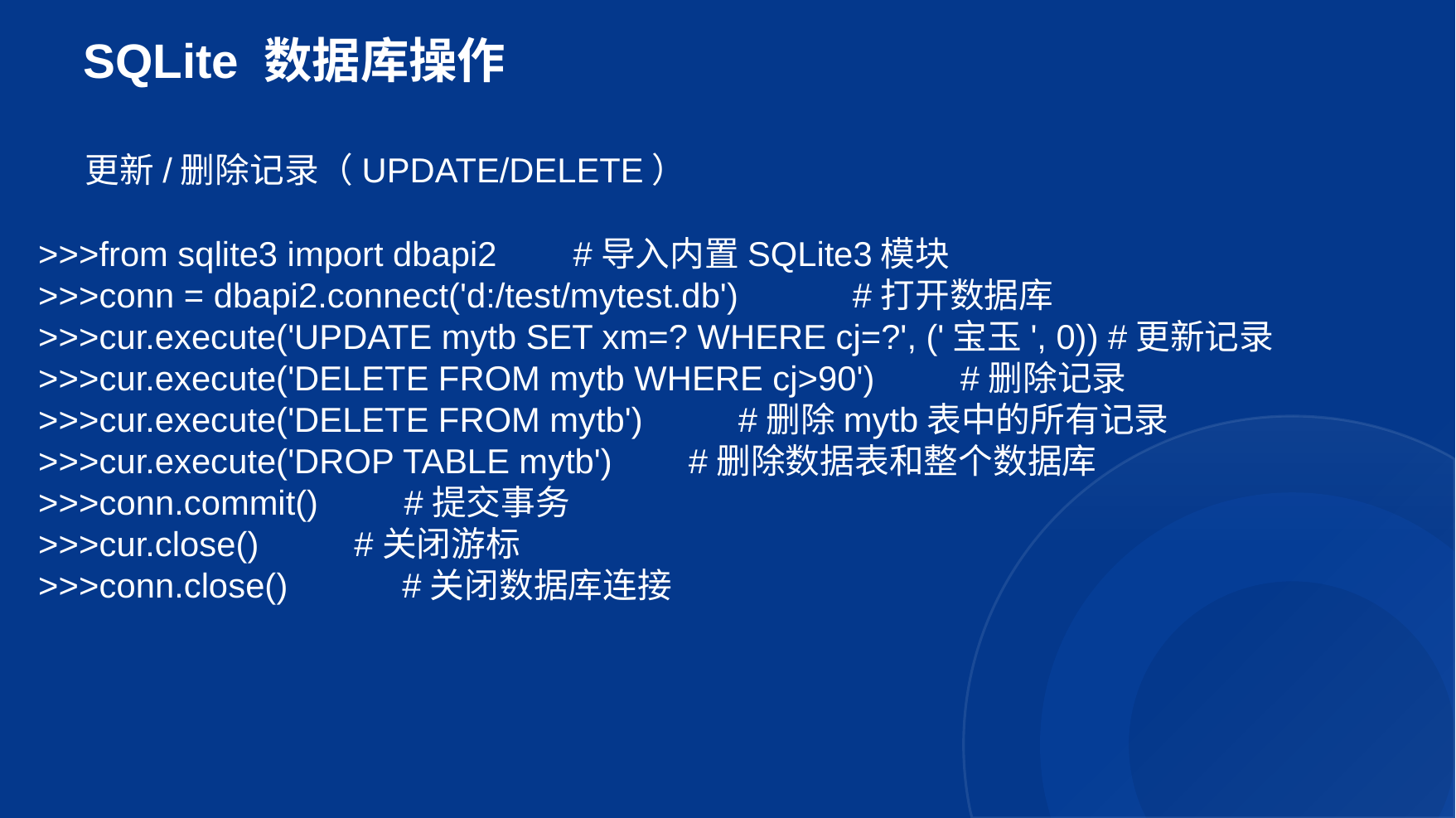

# SQLite 数据库操作
更新/删除记录（UPDATE/DELETE）
>>>from sqlite3 import dbapi2        #导入内置SQLite3模块
>>>conn = dbapi2.connect('d:/test/mytest.db')            #打开数据库
>>>cur.execute('UPDATE mytb SET xm=? WHERE cj=?', ('宝玉', 0)) #更新记录
>>>cur.execute('DELETE FROM mytb WHERE cj>90')         #删除记录
>>>cur.execute('DELETE FROM mytb')          #删除mytb表中的所有记录
>>>cur.execute('DROP TABLE mytb')        #删除数据表和整个数据库
>>>conn.commit()         #提交事务
>>>cur.close()          #关闭游标
>>>conn.close()            #关闭数据库连接